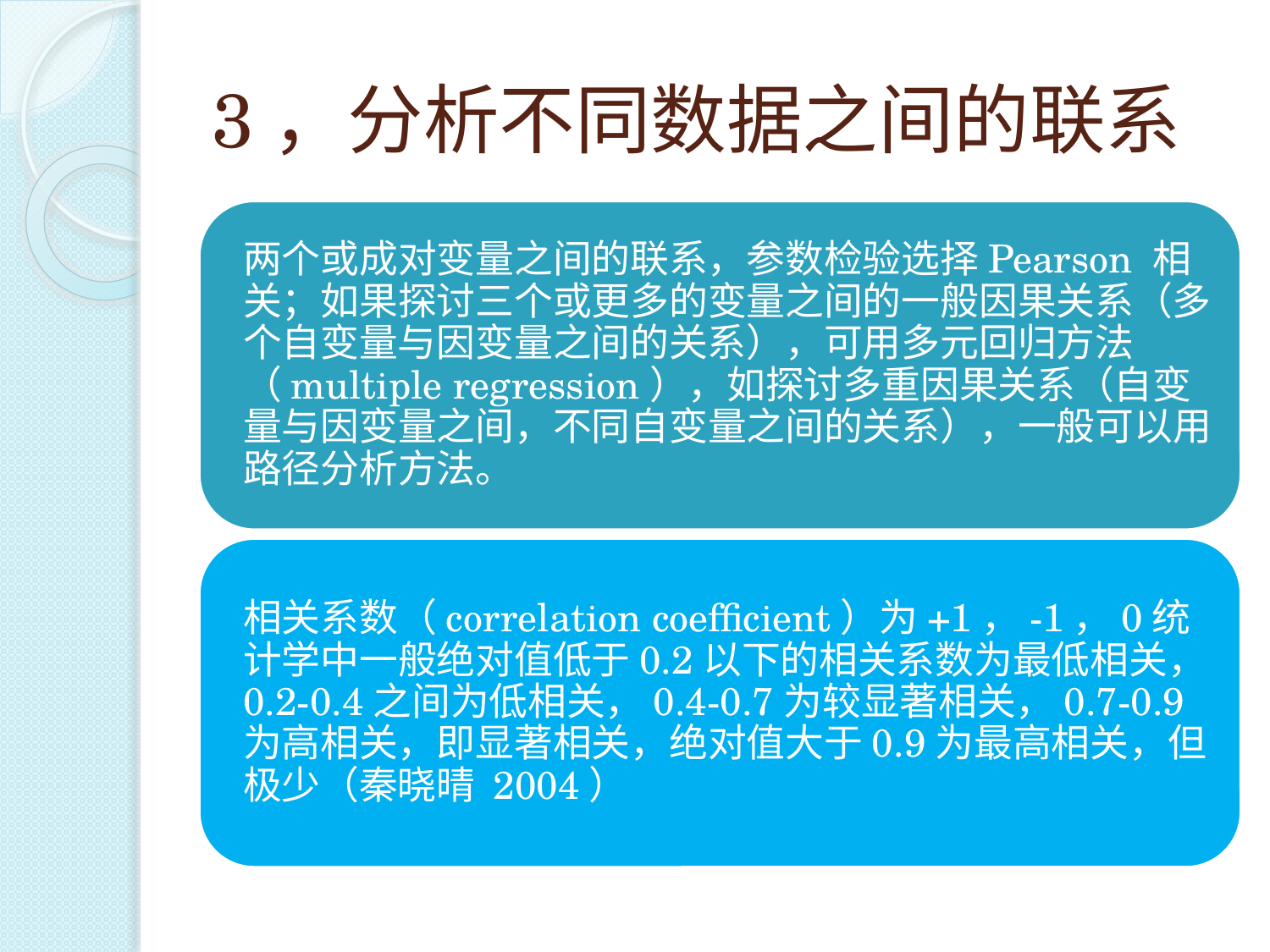

# 3，分析不同数据之间的联系
两个或成对变量之间的联系，参数检验选择Pearson 相关；如果探讨三个或更多的变量之间的一般因果关系（多个自变量与因变量之间的关系），可用多元回归方法（multiple regression），如探讨多重因果关系（自变量与因变量之间，不同自变量之间的关系），一般可以用路径分析方法。
相关系数（correlation coefficient）为+1，-1，0统计学中一般绝对值低于0.2以下的相关系数为最低相关，0.2-0.4之间为低相关，0.4-0.7为较显著相关，0.7-0.9为高相关，即显著相关，绝对值大于0.9为最高相关，但极少（秦晓晴 2004）